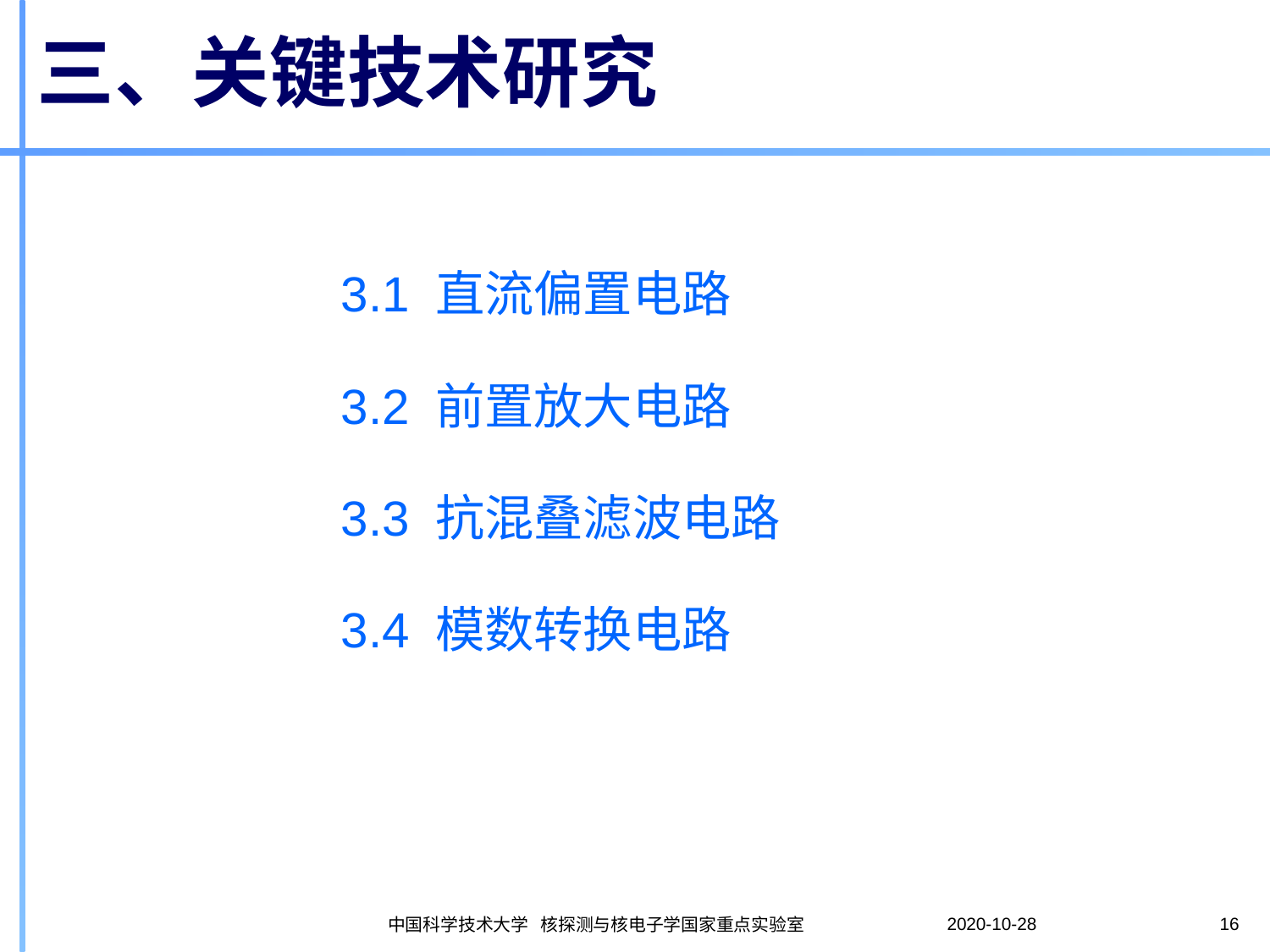

# 三、关键技术研究
3.1 直流偏置电路
3.2 前置放大电路
3.3 抗混叠滤波电路
3.4 模数转换电路
2020-10-28
16
中国科学技术大学   核探测与核电子学国家重点实验室